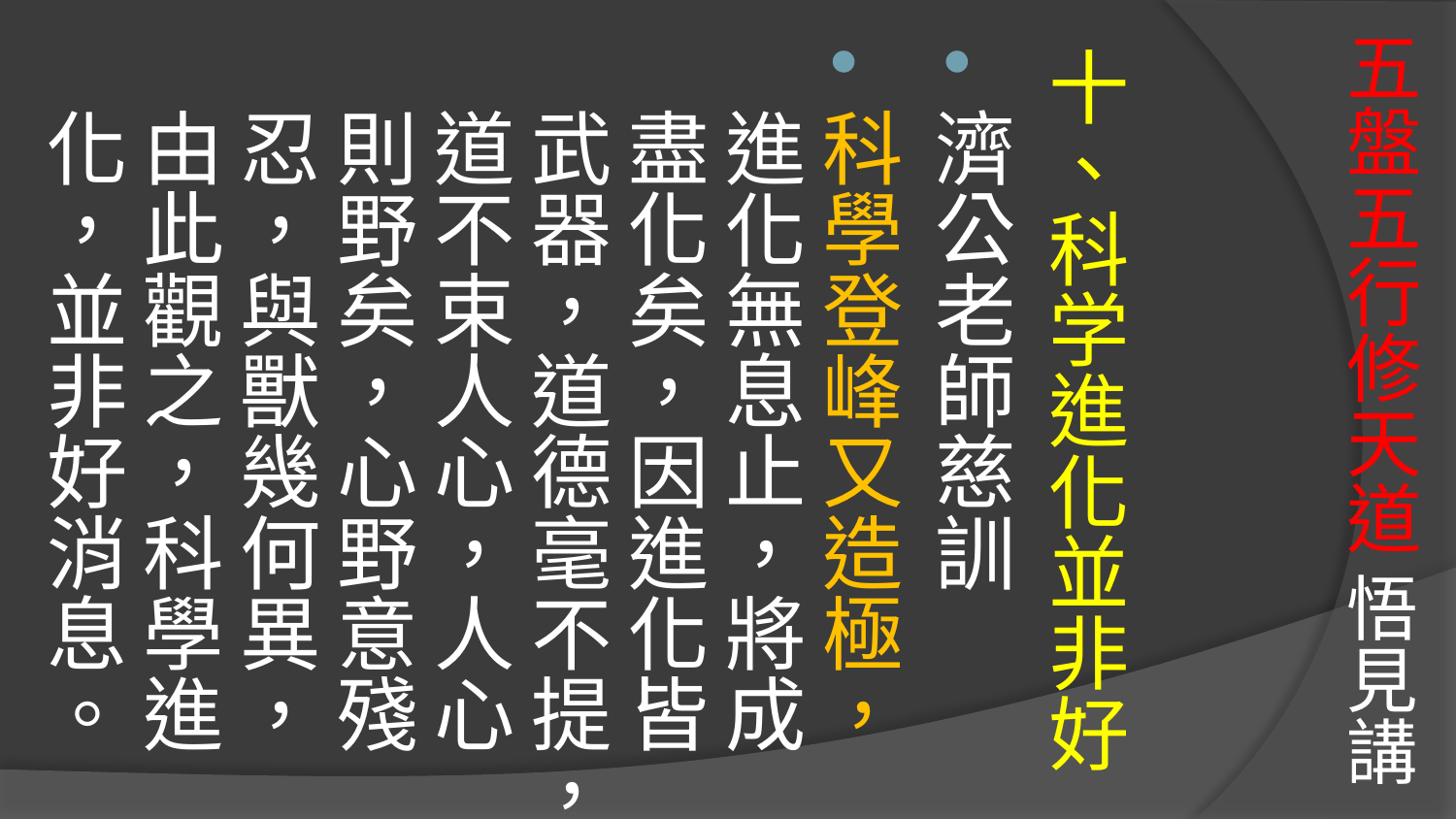

# 五盤五行修天道 悟見講
十、科学進化並非好
濟公老師慈訓
科學登峰又造極，進化無息止，將成盡化矣，因進化皆武器，道德毫不提，道不束人心，人心則野矣，心野意殘忍，與獸幾何異，由此觀之，科學進化，並非好消息。